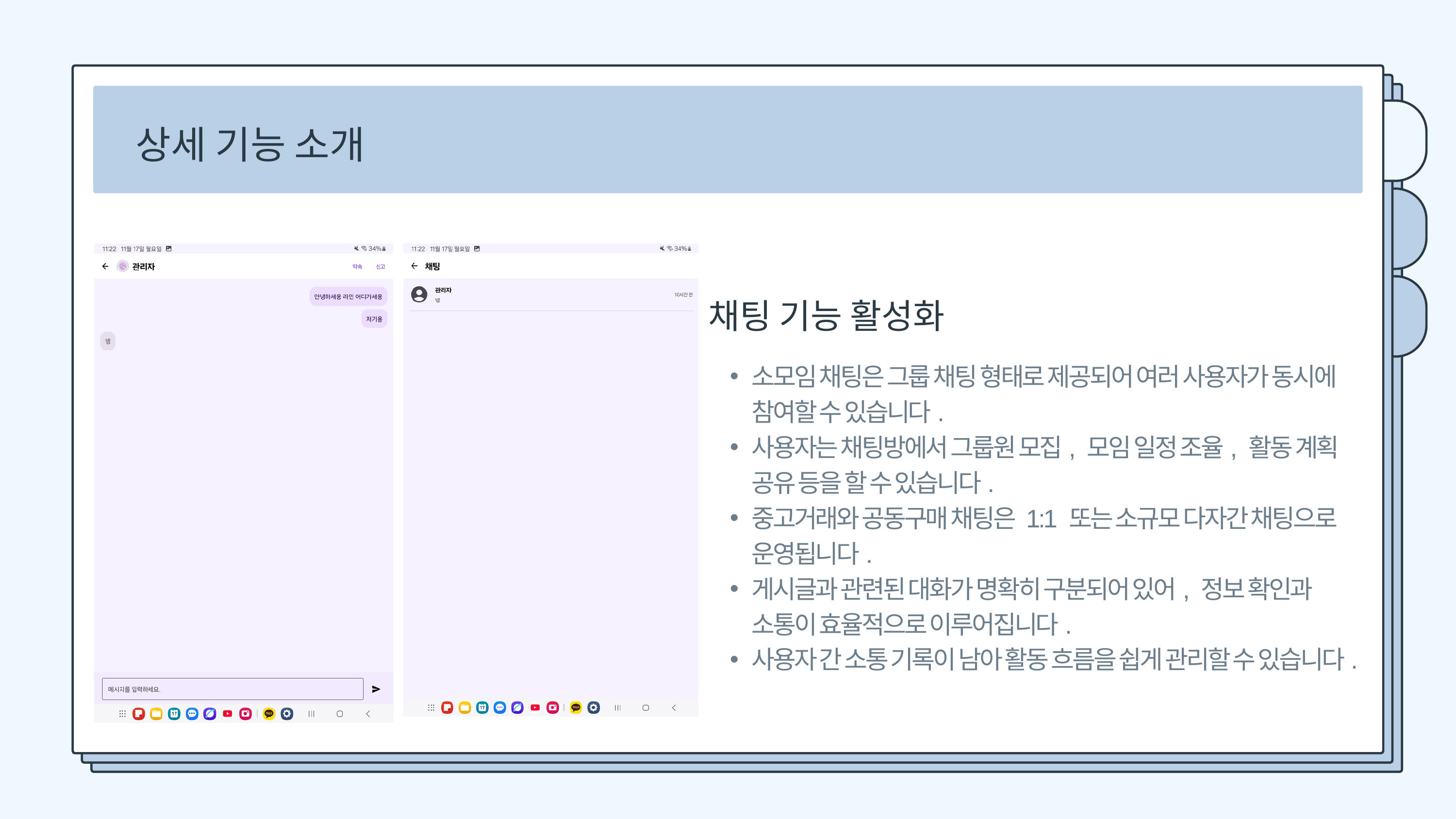

상세 기능 소개

채팅 기능 활성화

소모임 채팅은 그룹 채팅 형태로 제공되어 여러 사용자가 동시에 참여할 수 있습니다.
사용자는 채팅방에서 그룹원 모집, 모임 일정 조율, 활동 계획 공유 등을 할 수 있습니다.
중고거래와 공동구매 채팅은 1:1 또는 소규모 다자간 채팅으로 운영됩니다.
게시글과 관련된 대화가 명확히 구분되어 있어, 정보 확인과 소통이 효율적으로 이루어집니다.
사용자 간 소통 기록이 남아 활동 흐름을 쉽게 관리할 수 있습니다.